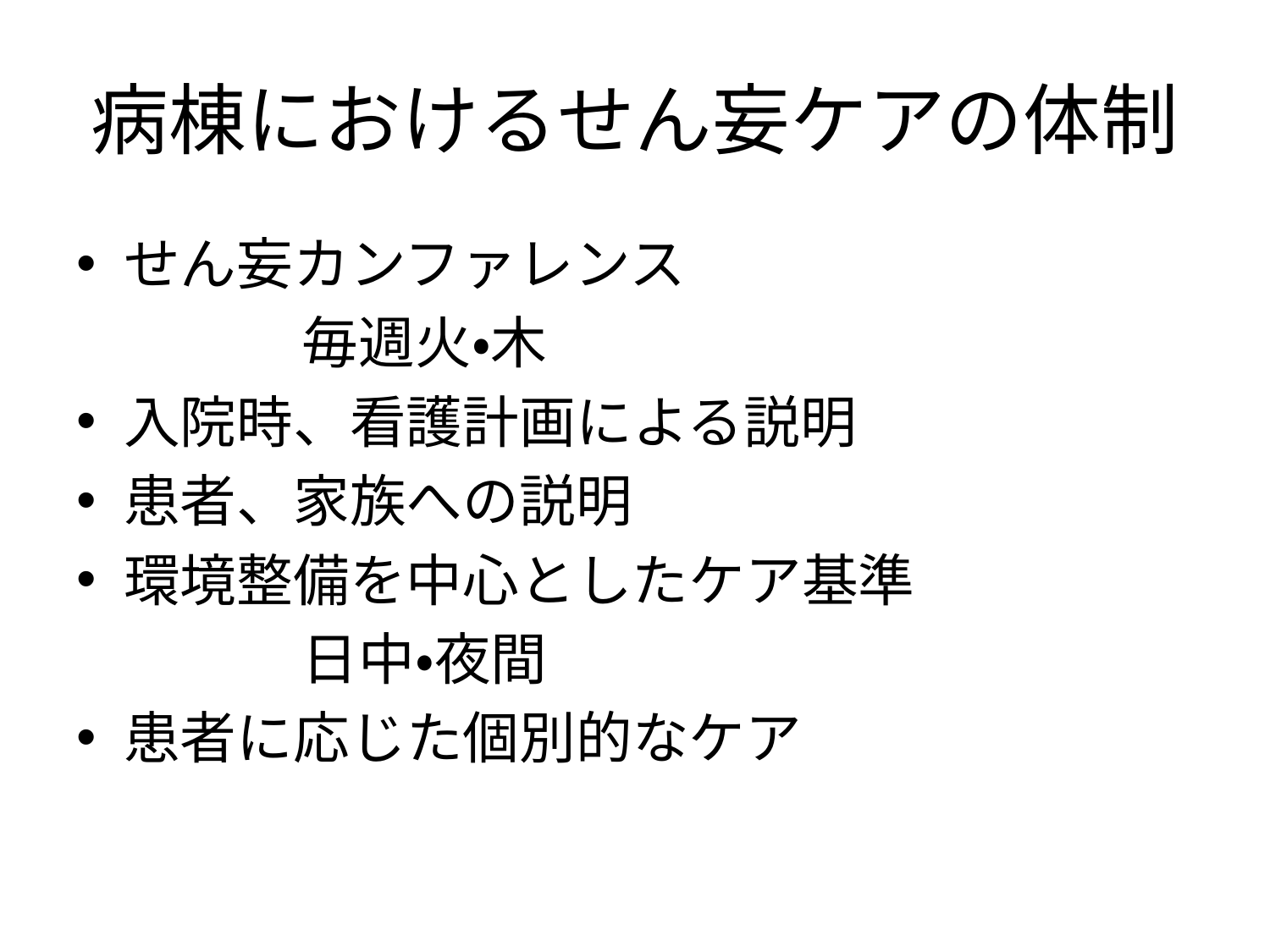

# 病棟におけるせん妄ケアの体制
せん妄カンファレンス
　　　　毎週火・木
入院時、看護計画による説明
患者、家族への説明
環境整備を中心としたケア基準
　　　　日中・夜間
患者に応じた個別的なケア